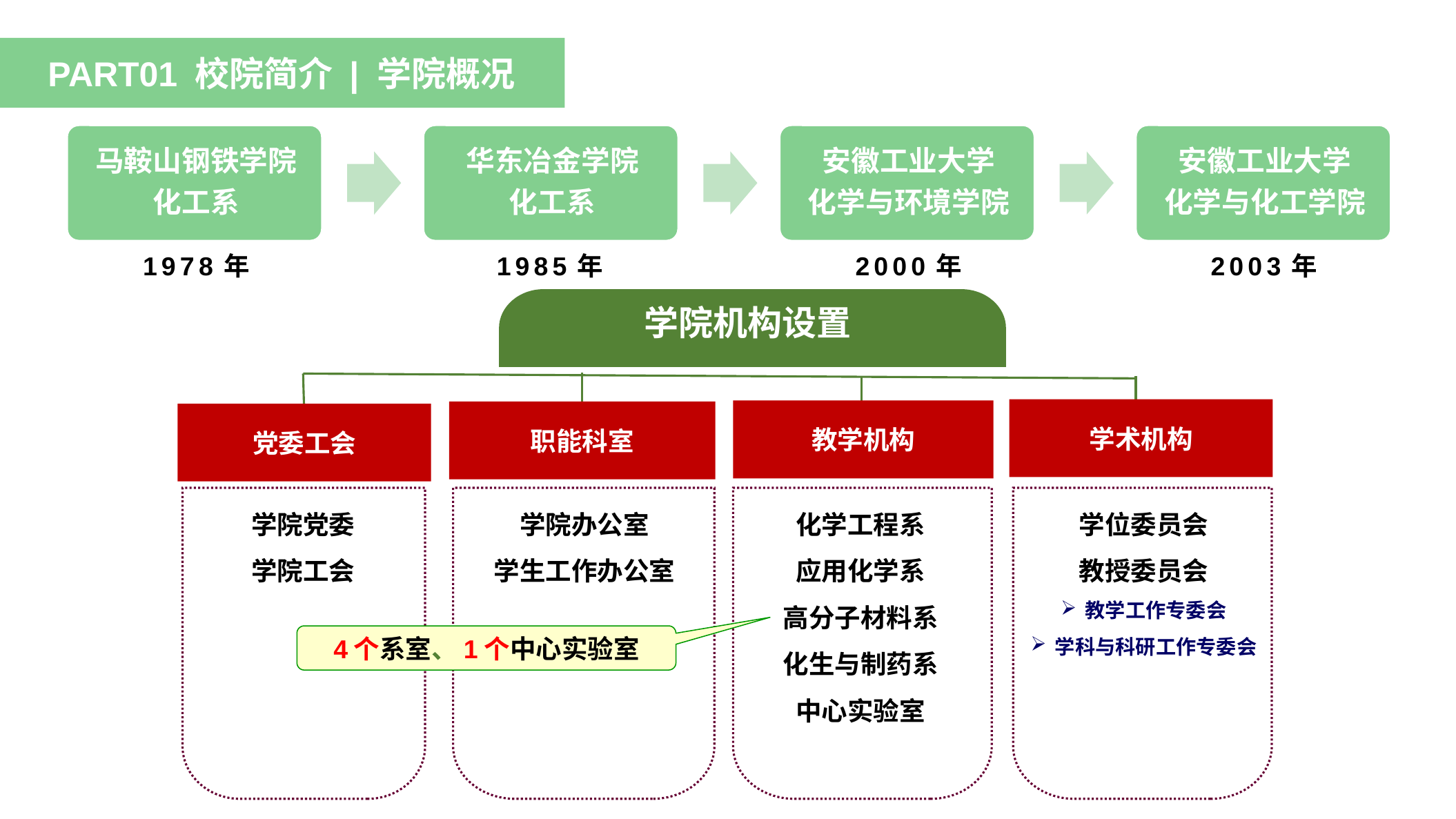

PART01 校院简介 | 学院概况
马鞍山钢铁学院
化工系

华东冶金学院
化工系

安徽工业大学
化学与环境学院

安徽工业大学
化学与化工学院
1985年
2000年
2003年
1978年

学院机构设置

学术机构
教学机构
职能科室
党委工会
学院党委
学院工会

学院办公室
学生工作办公室
化学工程系
应用化学系
高分子材料系
化生与制药系
中心实验室

学位委员会
教授委员会
教学工作专委会
学科与科研工作专委会

4个系室、1个中心实验室